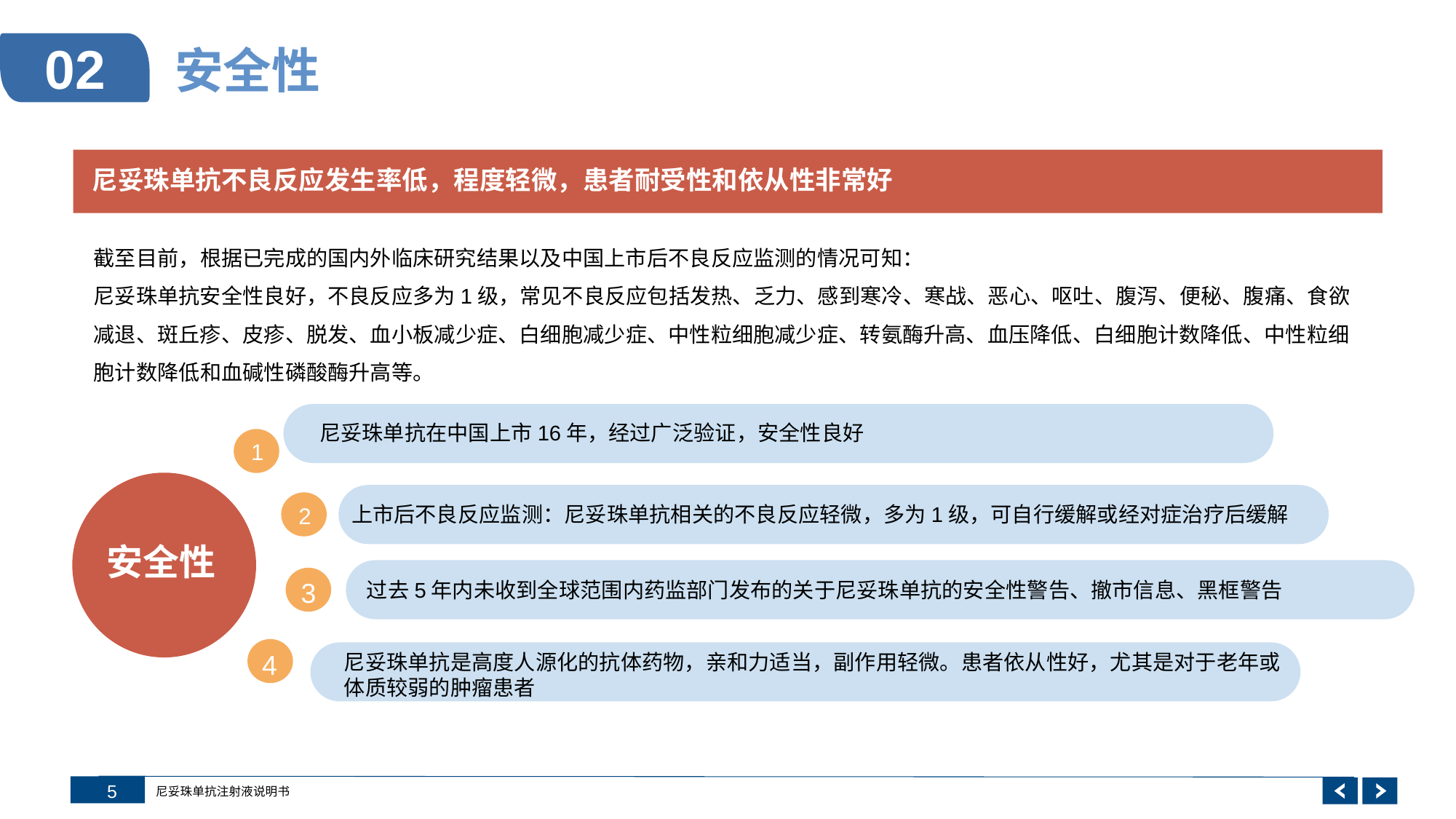

# 安全性
02
尼妥珠单抗不良反应发生率低，程度轻微，患者耐受性和依从性非常好
截至目前，根据已完成的国内外临床研究结果以及中国上市后不良反应监测的情况可知：
尼妥珠单抗安全性良好，不良反应多为1级，常见不良反应包括发热、乏力、感到寒冷、寒战、恶心、呕吐、腹泻、便秘、腹痛、食欲减退、斑丘疹、皮疹、脱发、血小板减少症、白细胞减少症、中性粒细胞减少症、转氨酶升高、血压降低、白细胞计数降低、中性粒细胞计数降低和血碱性磷酸酶升高等。

尼妥珠单抗在中国上市16年，经过广泛验证，安全性良好

1

安全性

上市后不良反应监测：尼妥珠单抗相关的不良反应轻微，多为1级，可自行缓解或经对症治疗后缓解

2

过去5年内未收到全球范围内药监部门发布的关于尼妥珠单抗的安全性警告、撤市信息、黑框警告

3

4

尼妥珠单抗是高度人源化的抗体药物，亲和力适当，副作用轻微。患者依从性好，尤其是对于老年或体质较弱的肿瘤患者
尼妥珠单抗注射液说明书